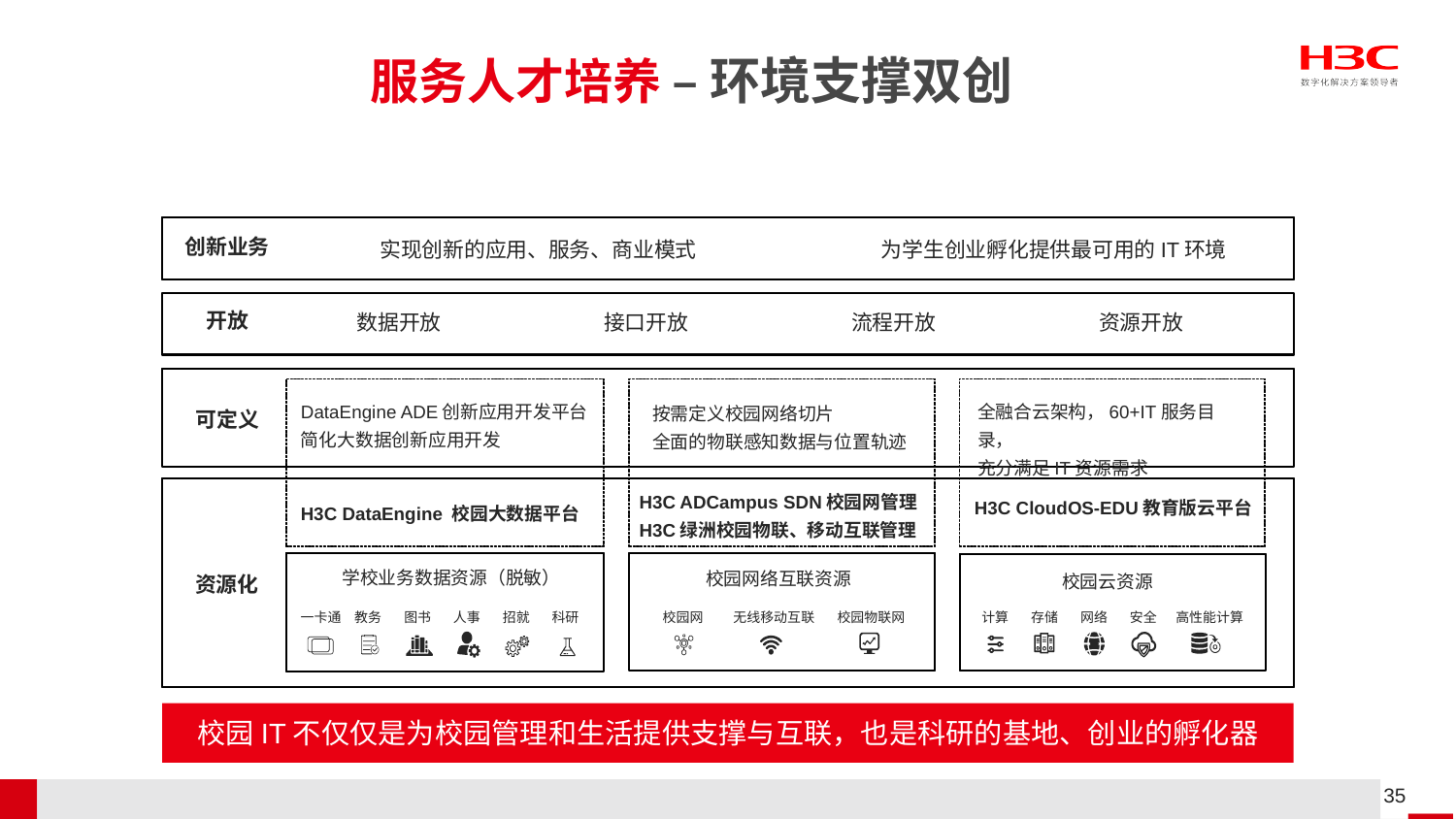

# 服务人才培养 – 环境支撑双创

创新业务
实现创新的应用、服务、商业模式
为学生创业孵化提供最可用的IT环境

开放
数据开放
接口开放
流程开放
资源开放

DataEngine ADE创新应用开发平台
简化大数据创新应用开发
全融合云架构，60+IT服务目录，
充分满足IT资源需求
按需定义校园网络切片
全面的物联感知数据与位置轨迹
可定义
H3C ADCampus SDN校园网管理
H3C绿洲校园物联、移动互联管理

H3C CloudOS-EDU教育版云平台
H3C DataEngine 校园大数据平台

资源化
学校业务数据资源（脱敏）
校园网络互联资源
校园云资源
一卡通
教务
图书
人事
招就
科研
校园网
无线移动互联
校园物联网
计算
存储
网络
安全
高性能计算

校园IT不仅仅是为校园管理和生活提供支撑与互联，也是科研的基地、创业的孵化器